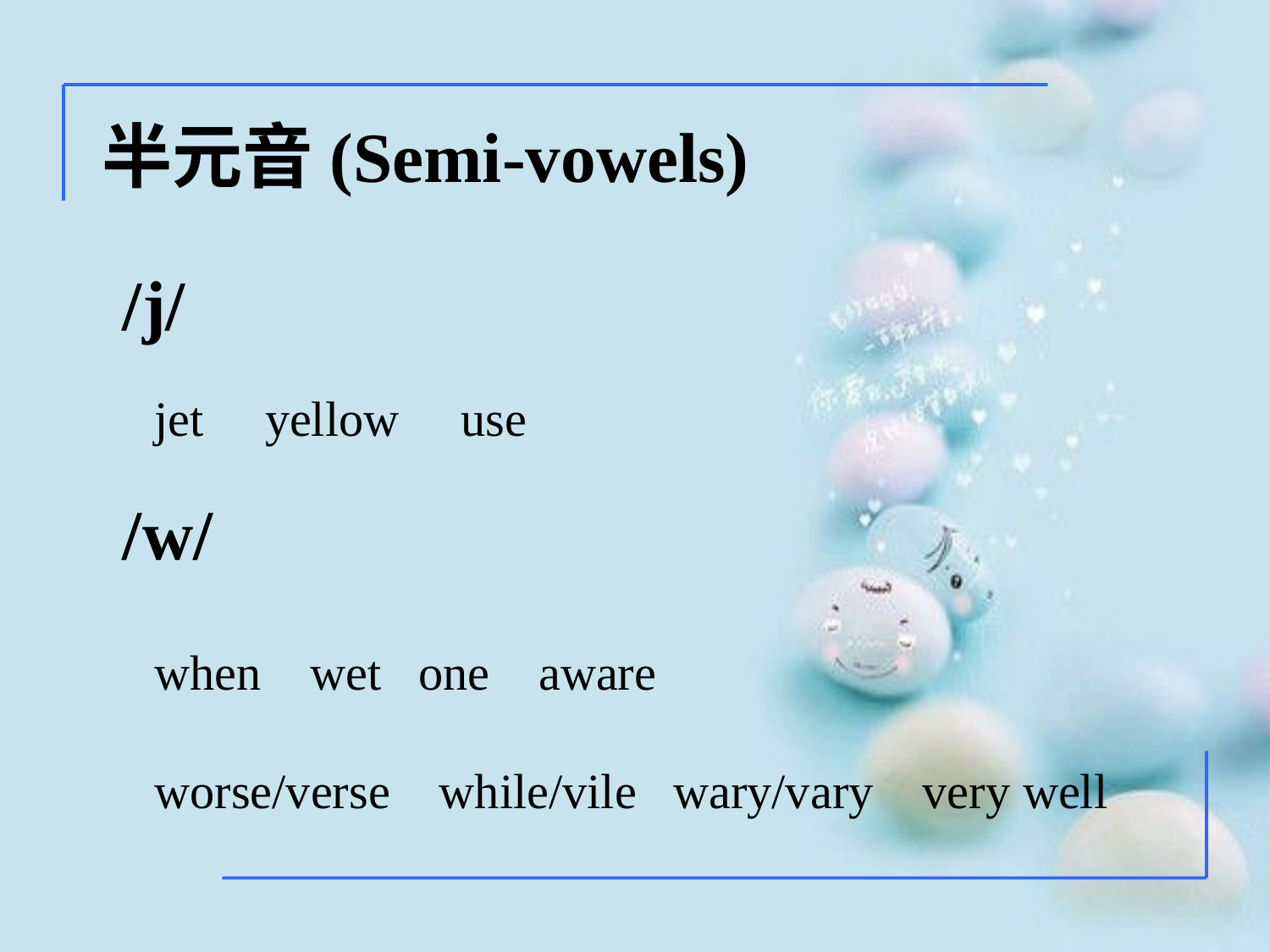

半元音(Semi-vowels)
/j/

/w/
jet     yellow     use
when    wet   one    aware

worse/verse    while/vile   wary/vary    very well